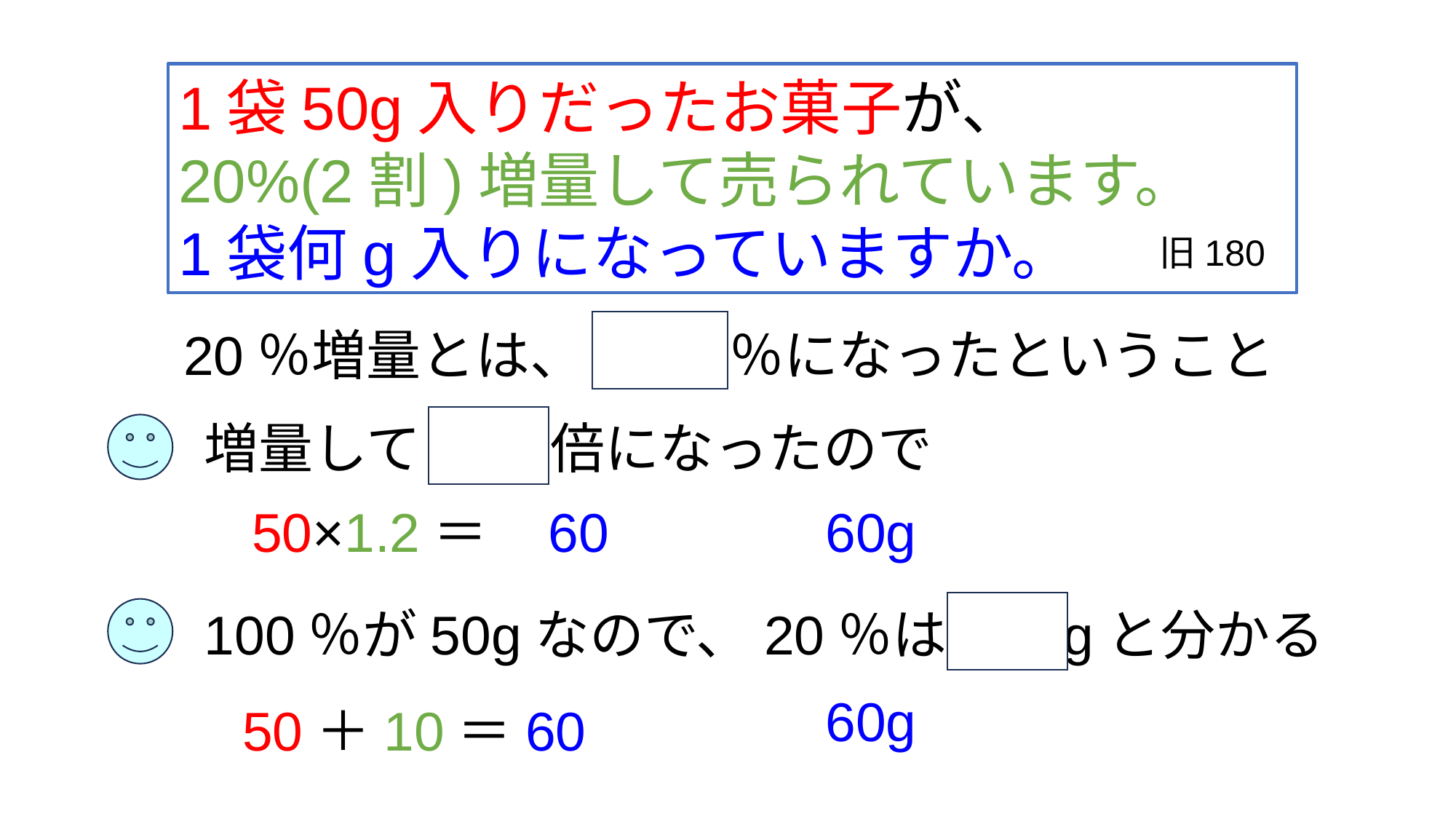

1袋50g入りだったお菓子が、
20%(2割)増量して売られています。
1袋何g入りになっていますか。
旧180

20％増量とは、 120 ％になったということ

増量して 1.2 倍になったので

50×1.2＝
60
60g

100％が50gなので、20％は 10  gと分かる

60g
50＋10＝60